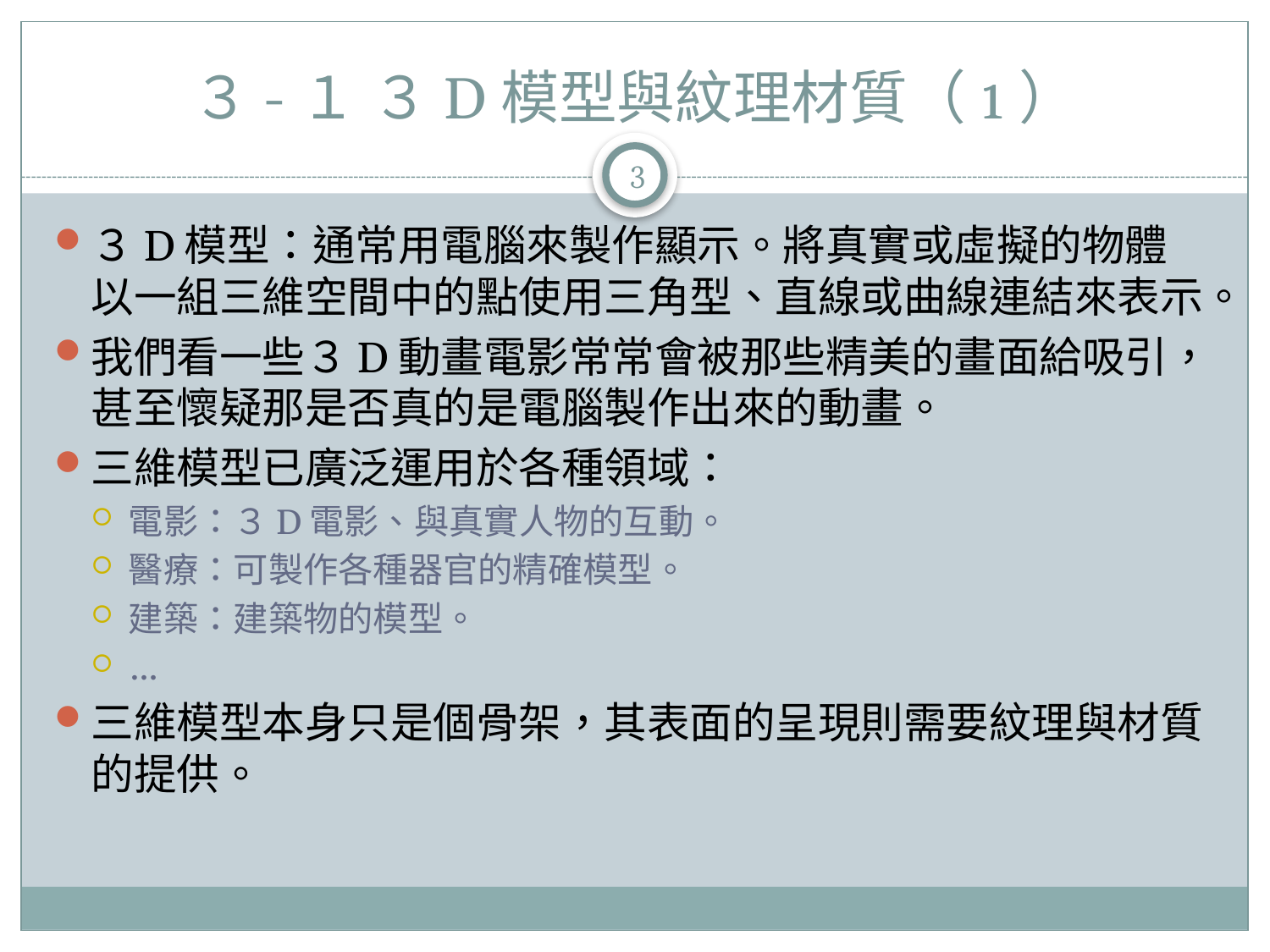

# ３-１ ３D模型與紋理材質（1）
3
３D模型：通常用電腦來製作顯示。將真實或虛擬的物體以一組三維空間中的點使用三角型、直線或曲線連結來表示。
我們看一些３D動畫電影常常會被那些精美的畫面給吸引，甚至懷疑那是否真的是電腦製作出來的動畫。
三維模型已廣泛運用於各種領域：
電影：３D電影、與真實人物的互動。
醫療：可製作各種器官的精確模型。
建築：建築物的模型。
…
三維模型本身只是個骨架，其表面的呈現則需要紋理與材質的提供。